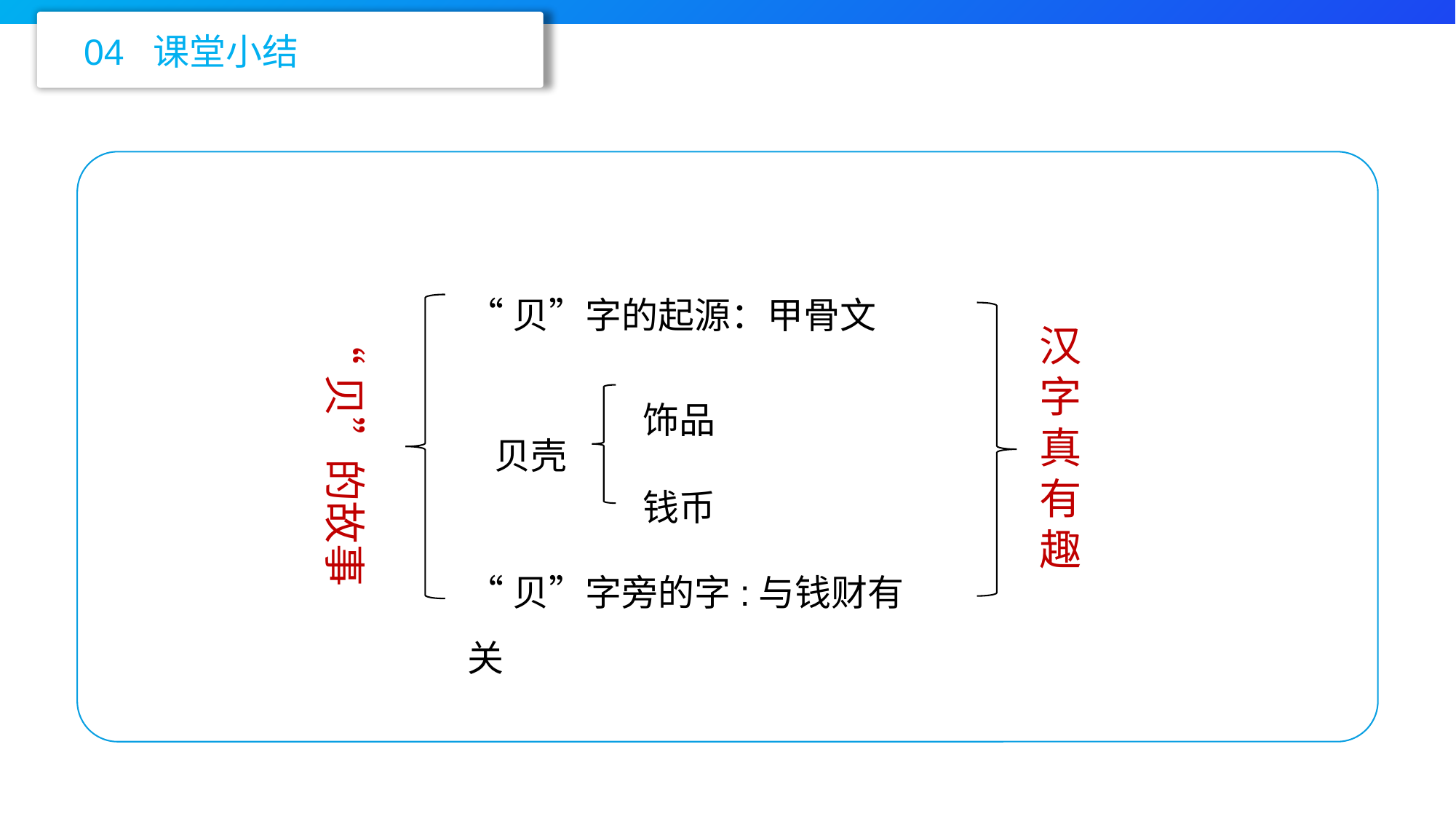

04  课堂小结
“贝”字的起源：甲骨文

“贝”的故事
汉
字
真
有
趣
饰品
钱币

贝壳
“贝”字旁的字:与钱财有关